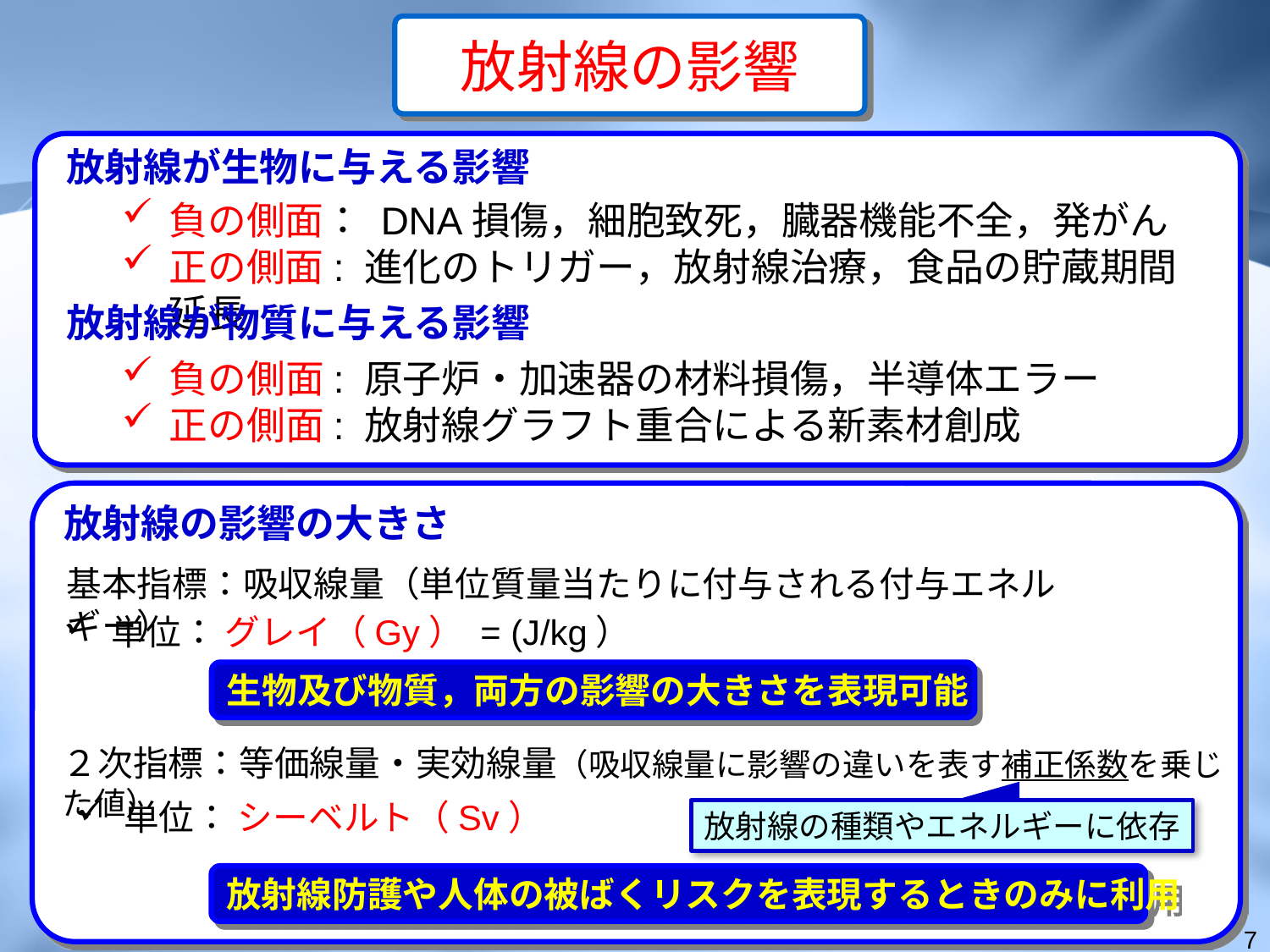

放射線の影響

放射線が生物に与える影響
負の側面： DNA損傷，細胞致死，臓器機能不全，発がん
正の側面: 進化のトリガー，放射線治療，食品の貯蔵期間延長
放射線が物質に与える影響
負の側面: 原子炉・加速器の材料損傷，半導体エラー
正の側面: 放射線グラフト重合による新素材創成

放射線の影響の大きさ
基本指標：吸収線量（単位質量当たりに付与される付与エネルギー）
単位： グレイ（Gy） = (J/kg）
生物及び物質，両方の影響の大きさを表現可能
２次指標：等価線量・実効線量（吸収線量に影響の違いを表す補正係数を乗じた値）

単位： シーベルト（Sv）
放射線の種類やエネルギーに依存
放射線防護や人体の被ばくリスクを表現するときのみに利用
7